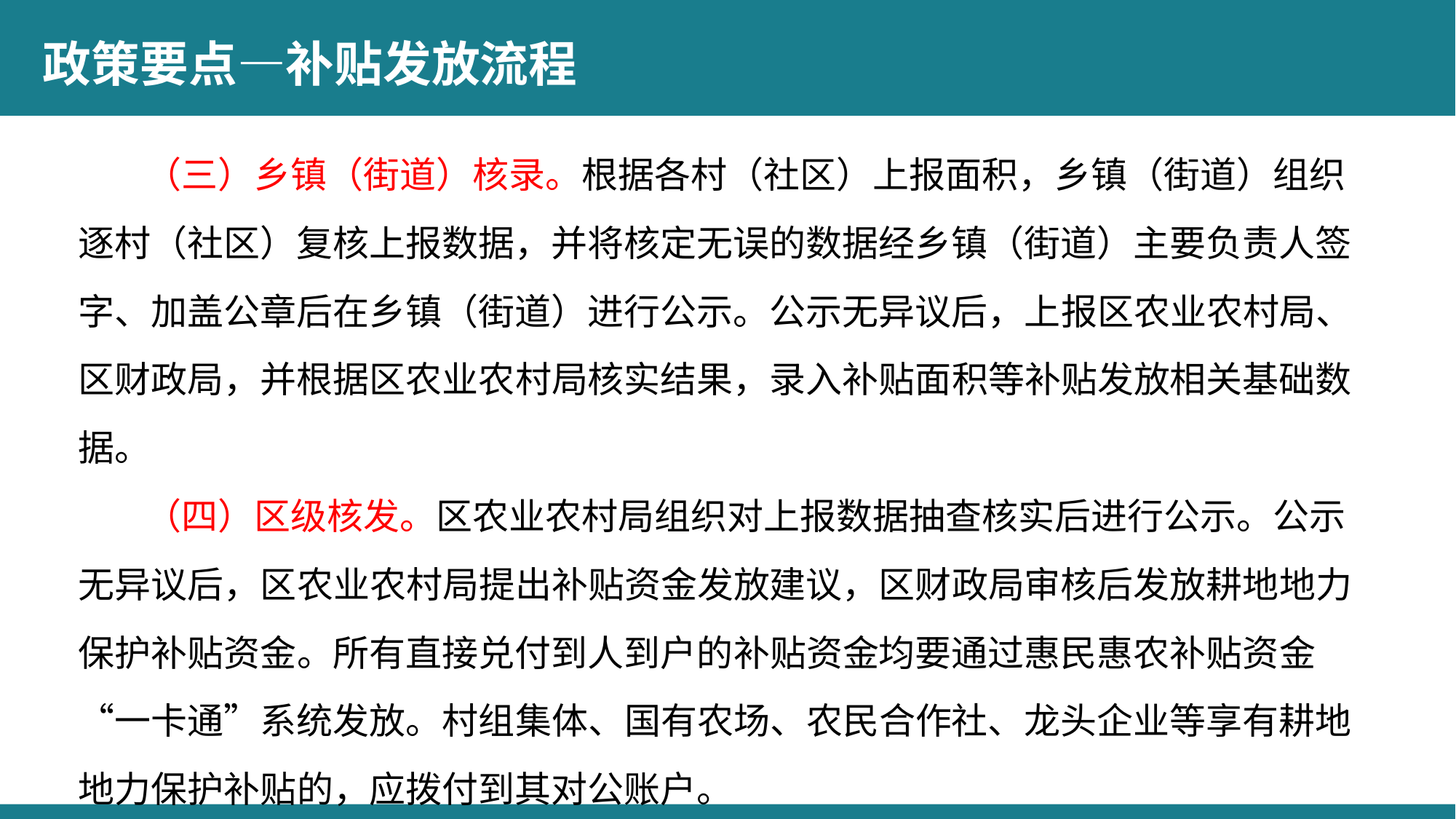

政策要点—补贴发放流程

（三）乡镇（街道）核录。根据各村（社区）上报面积，乡镇（街道）组织逐村（社区）复核上报数据，并将核定无误的数据经乡镇（街道）主要负责人签字、加盖公章后在乡镇（街道）进行公示。公示无异议后，上报区农业农村局、区财政局，并根据区农业农村局核实结果，录入补贴面积等补贴发放相关基础数据。
（四）区级核发。区农业农村局组织对上报数据抽查核实后进行公示。公示无异议后，区农业农村局提出补贴资金发放建议，区财政局审核后发放耕地地力保护补贴资金。所有直接兑付到人到户的补贴资金均要通过惠民惠农补贴资金“一卡通”系统发放。村组集体、国有农场、农民合作社、龙头企业等享有耕地地力保护补贴的，应拨付到其对公账户。